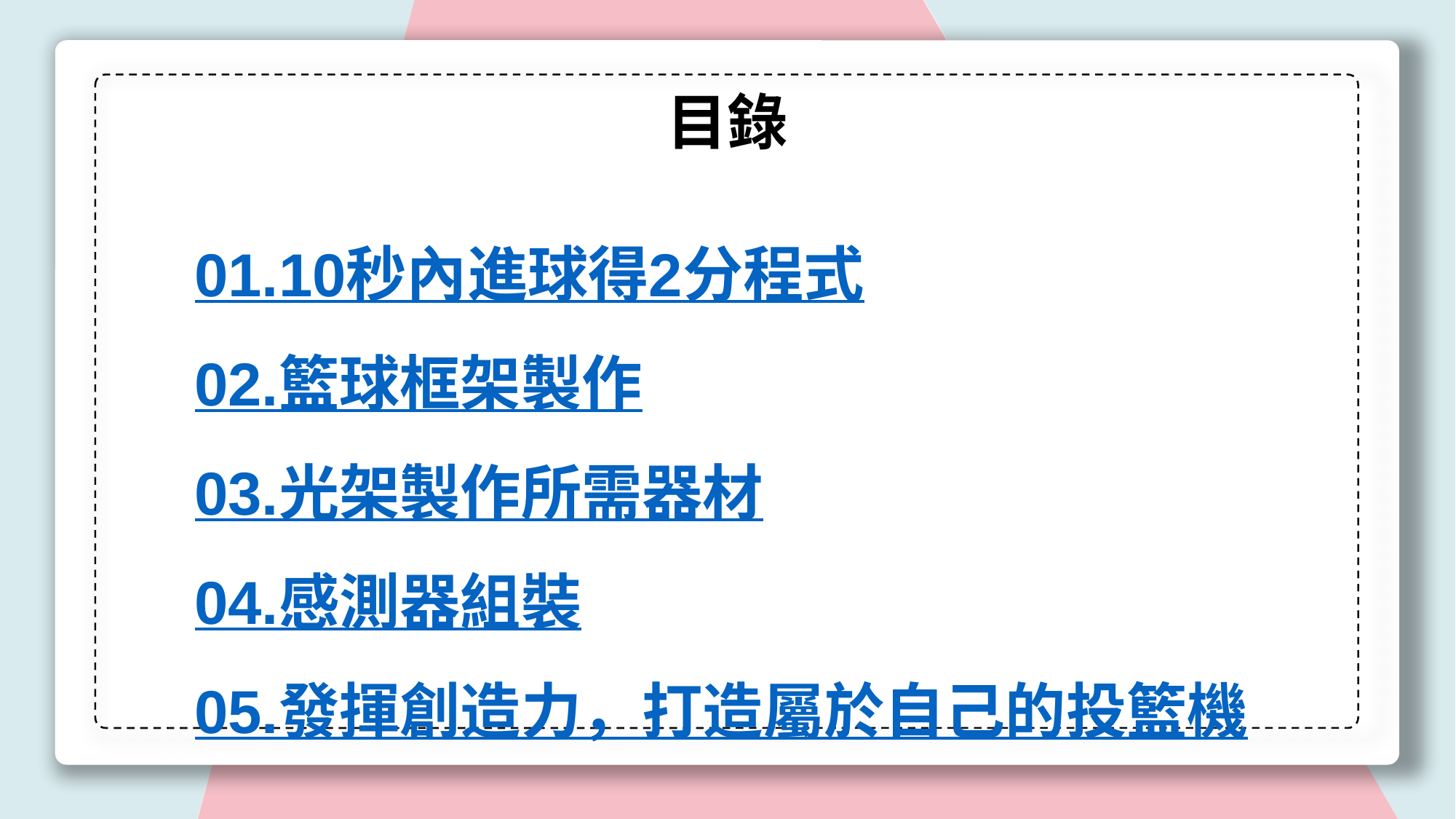

目錄
01.10秒內進球得2分程式
02.籃球框架製作
03.光架製作所需器材
04.感測器組裝
05.發揮創造力，打造屬於自己的投籃機